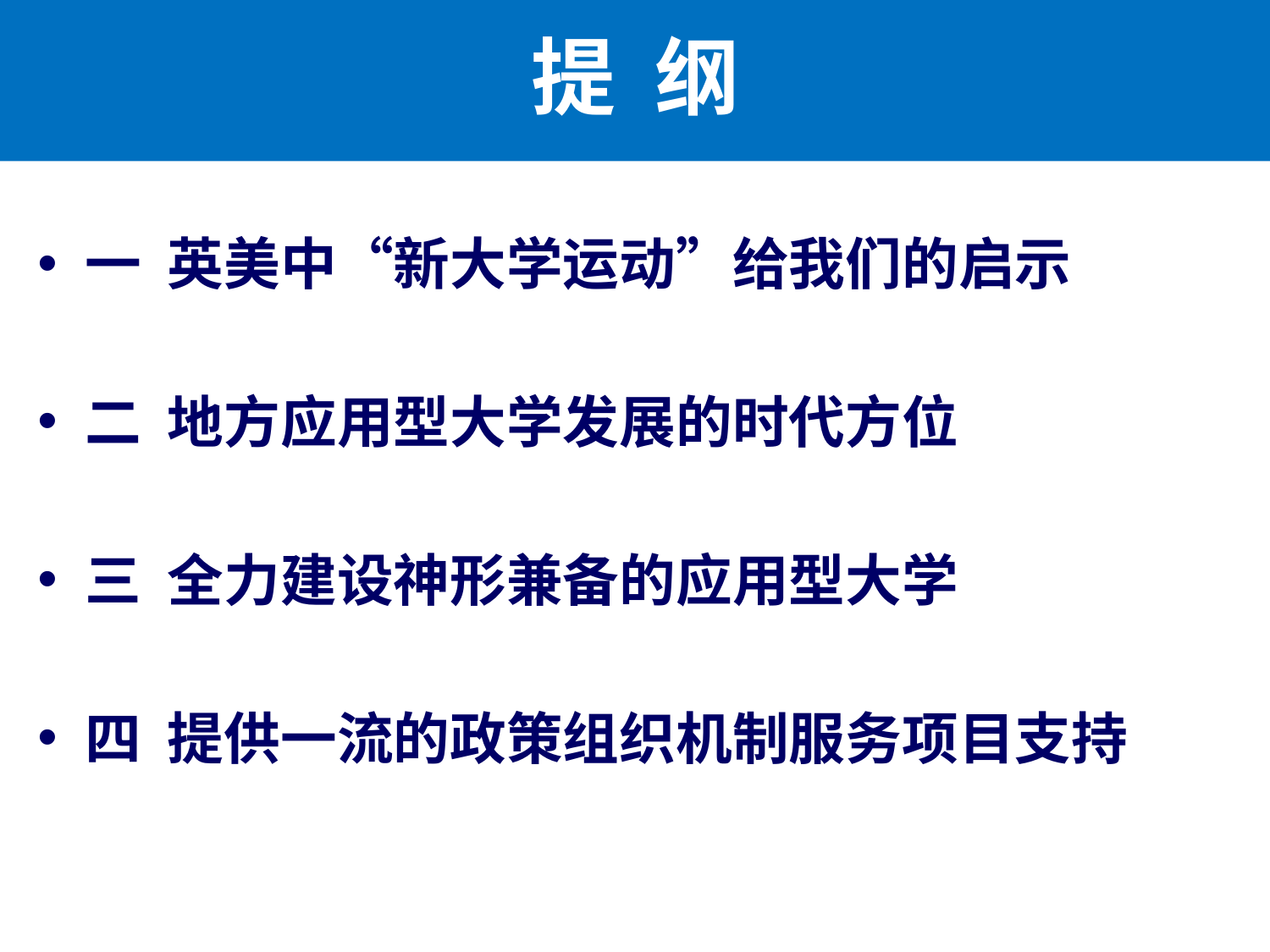

# 提  纲
一  英美中“新大学运动”给我们的启示

二  地方应用型大学发展的时代方位

三  全力建设神形兼备的应用型大学

四  提供一流的政策组织机制服务项目支持